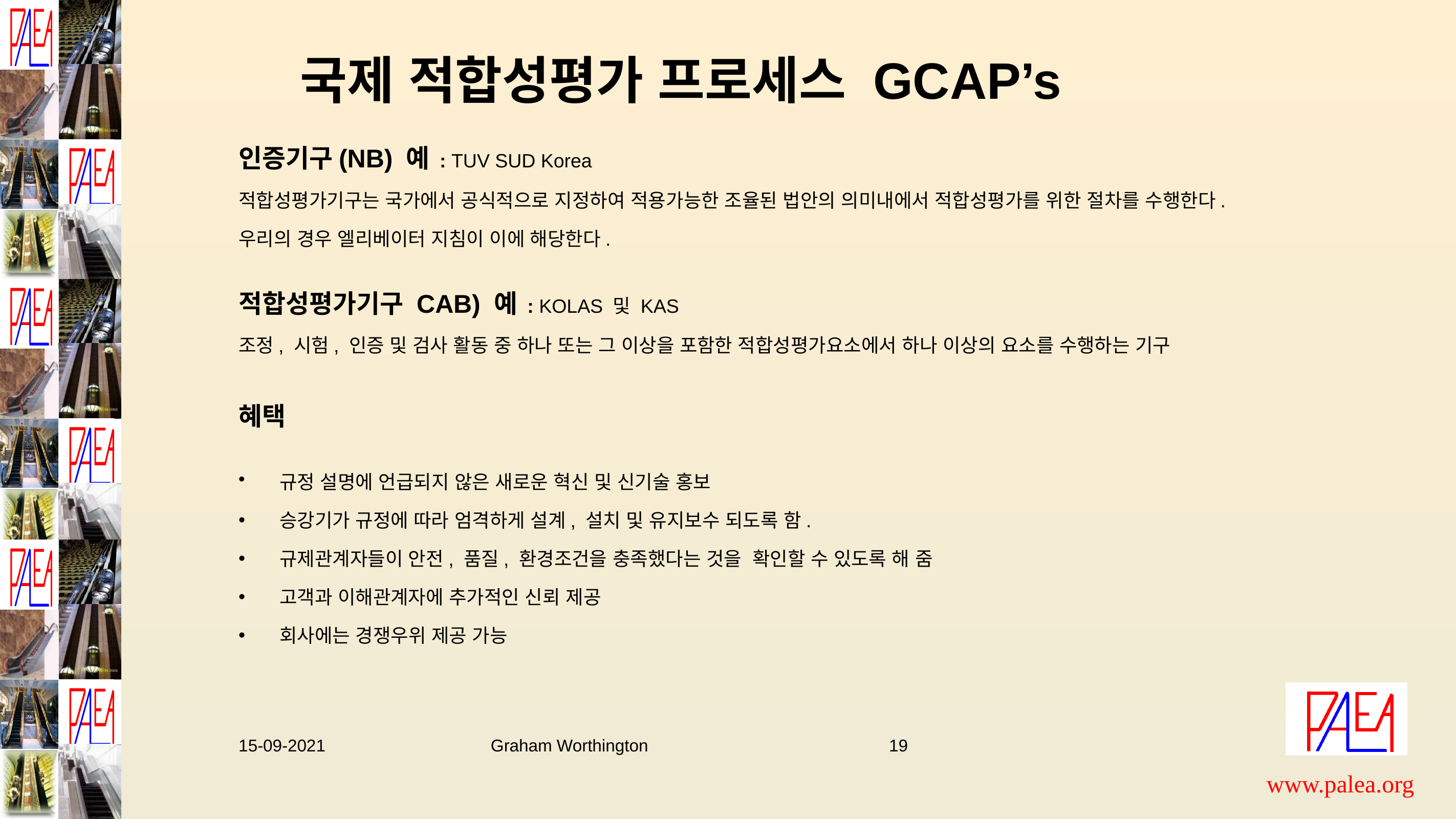

# 국제 적합성평가 프로세스 GCAP’s
인증기구(NB) 예 : TUV SUD Korea
적합성평가기구는 국가에서 공식적으로 지정하여 적용가능한 조율된 법안의 의미내에서 적합성평가를 위한 절차를 수행한다.
우리의 경우 엘리베이터 지침이 이에 해당한다.

적합성평가기구 CAB) 예 : KOLAS 및 KAS
조정, 시험, 인증 및 검사 활동 중 하나 또는 그 이상을 포함한 적합성평가요소에서 하나 이상의 요소를 수행하는 기구

혜택

규정 설명에 언급되지 않은 새로운 혁신 및 신기술 홍보
승강기가 규정에 따라 엄격하게 설계, 설치 및 유지보수 되도록 함.
규제관계자들이 안전, 품질, 환경조건을 충족했다는 것을  확인할 수 있도록 해 줌
고객과 이해관계자에 추가적인 신뢰 제공
회사에는 경쟁우위 제공 가능

15-09-2021                                   Graham Worthington                                                   19